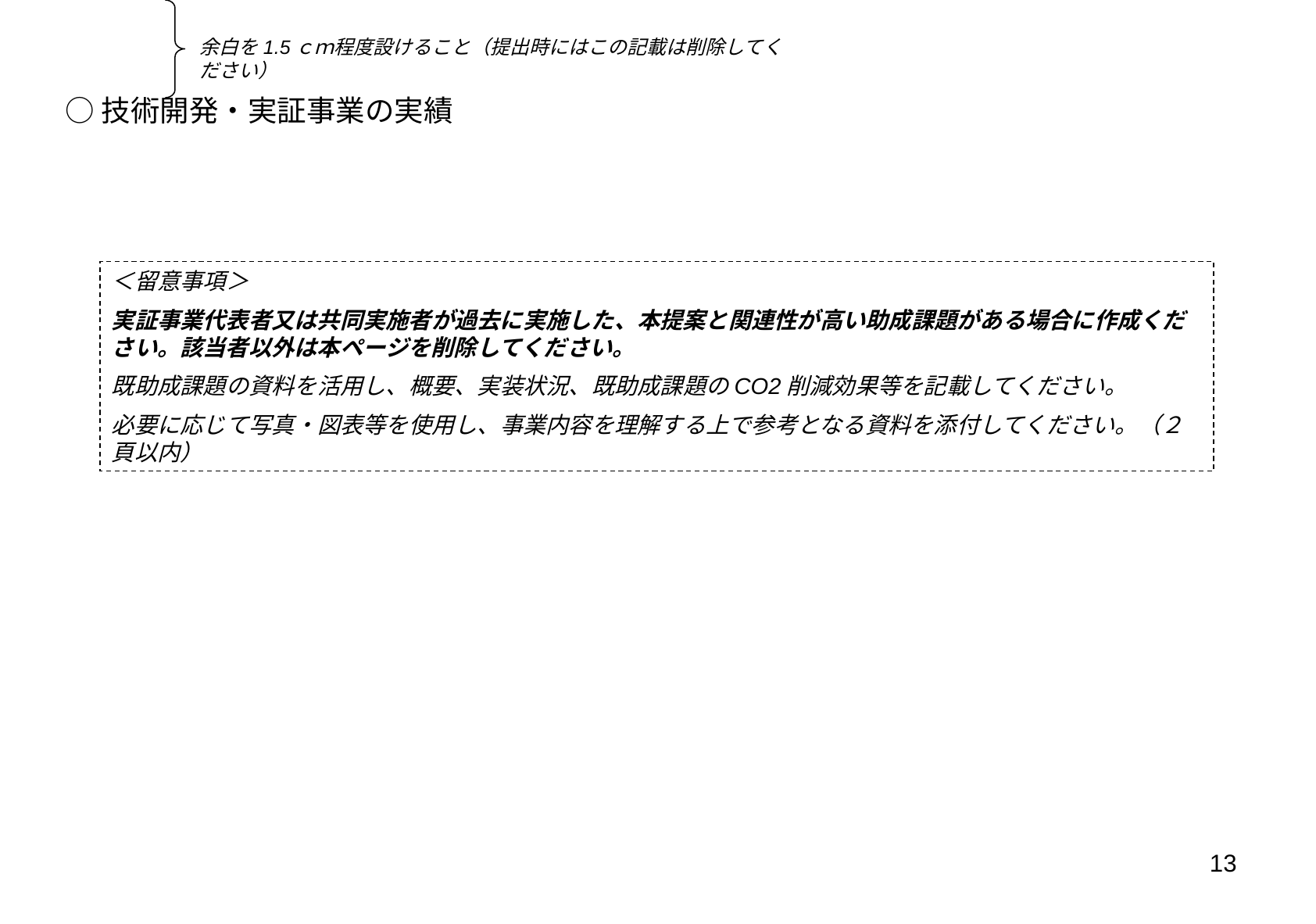

余白を1.5ｃｍ程度設けること（提出時にはこの記載は削除してください）
○技術開発・実証事業の実績

＜留意事項＞
実証事業代表者又は共同実施者が過去に実施した、本提案と関連性が高い助成課題がある場合に作成ください。該当者以外は本ページを削除してください。
既助成課題の資料を活用し、概要、実装状況、既助成課題のCO2削減効果等を記載してください。
必要に応じて写真・図表等を使用し、事業内容を理解する上で参考となる資料を添付してください。（２頁以内）
13